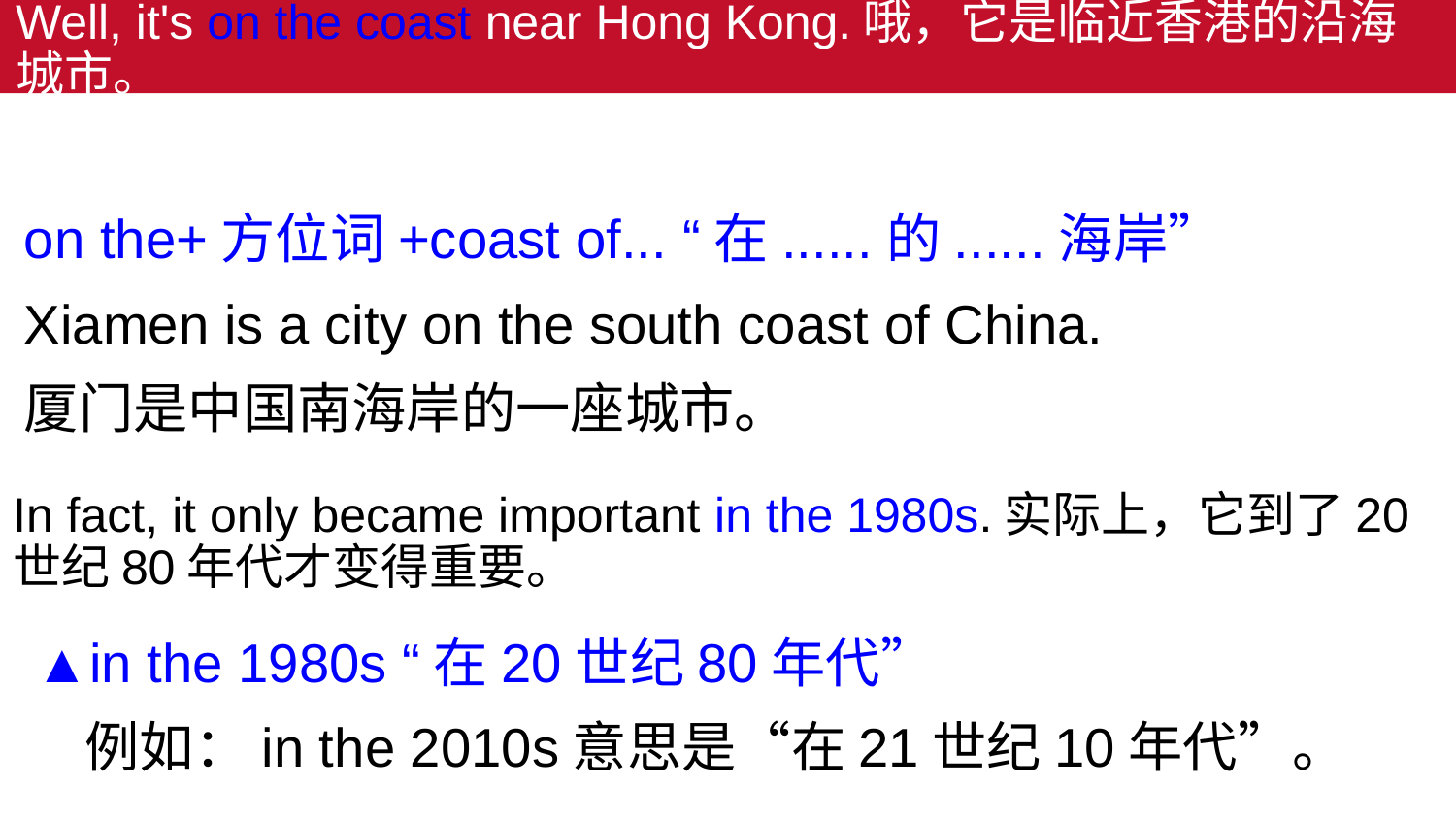

# Well, it's on the coast near Hong Kong.哦，它是临近香港的沿海城市。
on the+方位词+coast of... “在......的......海岸”
Xiamen is a city on the south coast of China.
厦门是中国南海岸的一座城市。
In fact, it only became important in the 1980s.实际上，它到了20世纪80年代才变得重要。
▲in the 1980s “在20世纪80年代”
   例如：in the 2010s意思是“在21世纪10年代”。